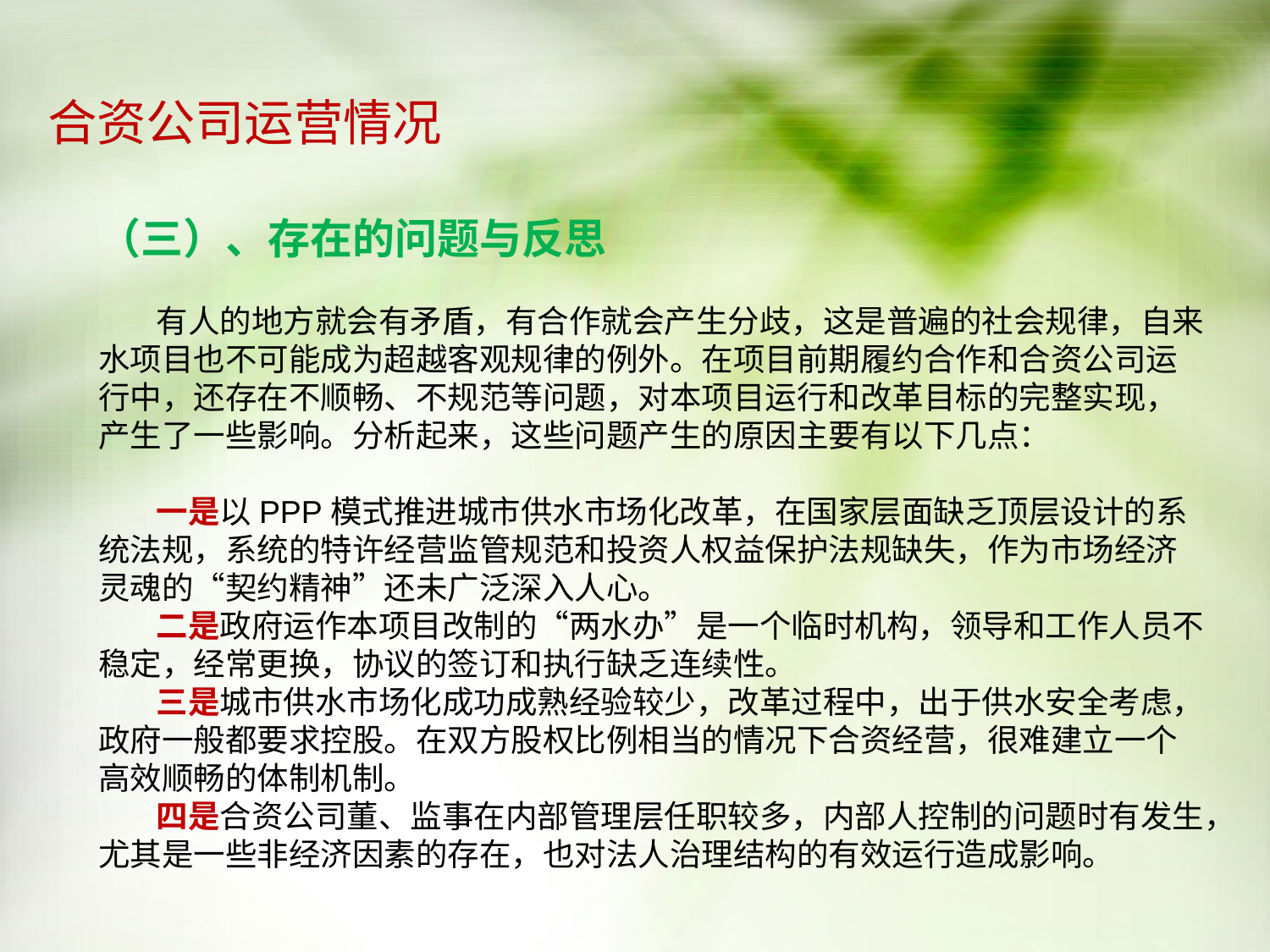

合资公司运营情况

（三）、存在的问题与反思

       有人的地方就会有矛盾，有合作就会产生分歧，这是普遍的社会规律，自来水项目也不可能成为超越客观规律的例外。在项目前期履约合作和合资公司运行中，还存在不顺畅、不规范等问题，对本项目运行和改革目标的完整实现，产生了一些影响。分析起来，这些问题产生的原因主要有以下几点：

       一是以PPP模式推进城市供水市场化改革，在国家层面缺乏顶层设计的系统法规，系统的特许经营监管规范和投资人权益保护法规缺失，作为市场经济灵魂的“契约精神”还未广泛深入人心。
       二是政府运作本项目改制的“两水办”是一个临时机构，领导和工作人员不稳定，经常更换，协议的签订和执行缺乏连续性。
       三是城市供水市场化成功成熟经验较少，改革过程中，出于供水安全考虑，政府一般都要求控股。在双方股权比例相当的情况下合资经营，很难建立一个高效顺畅的体制机制。
       四是合资公司董、监事在内部管理层任职较多，内部人控制的问题时有发生，尤其是一些非经济因素的存在，也对法人治理结构的有效运行造成影响。